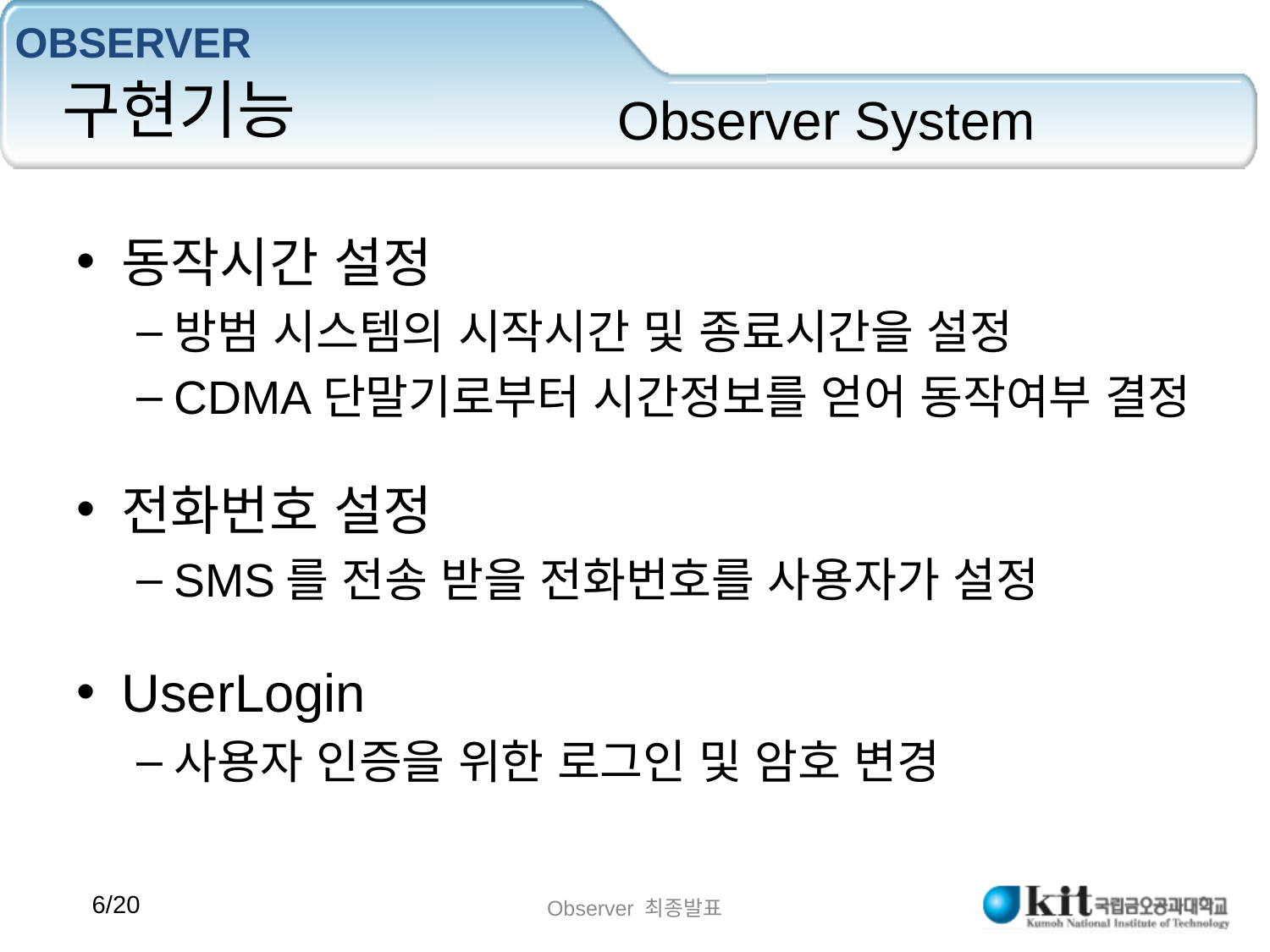

# 구현기능
Observer System
동작시간 설정
방범 시스템의 시작시간 및 종료시간을 설정
CDMA단말기로부터 시간정보를 얻어 동작여부 결정

전화번호 설정
SMS를 전송 받을 전화번호를 사용자가 설정

UserLogin
사용자 인증을 위한 로그인 및 암호 변경

Observer 최종발표
6/20